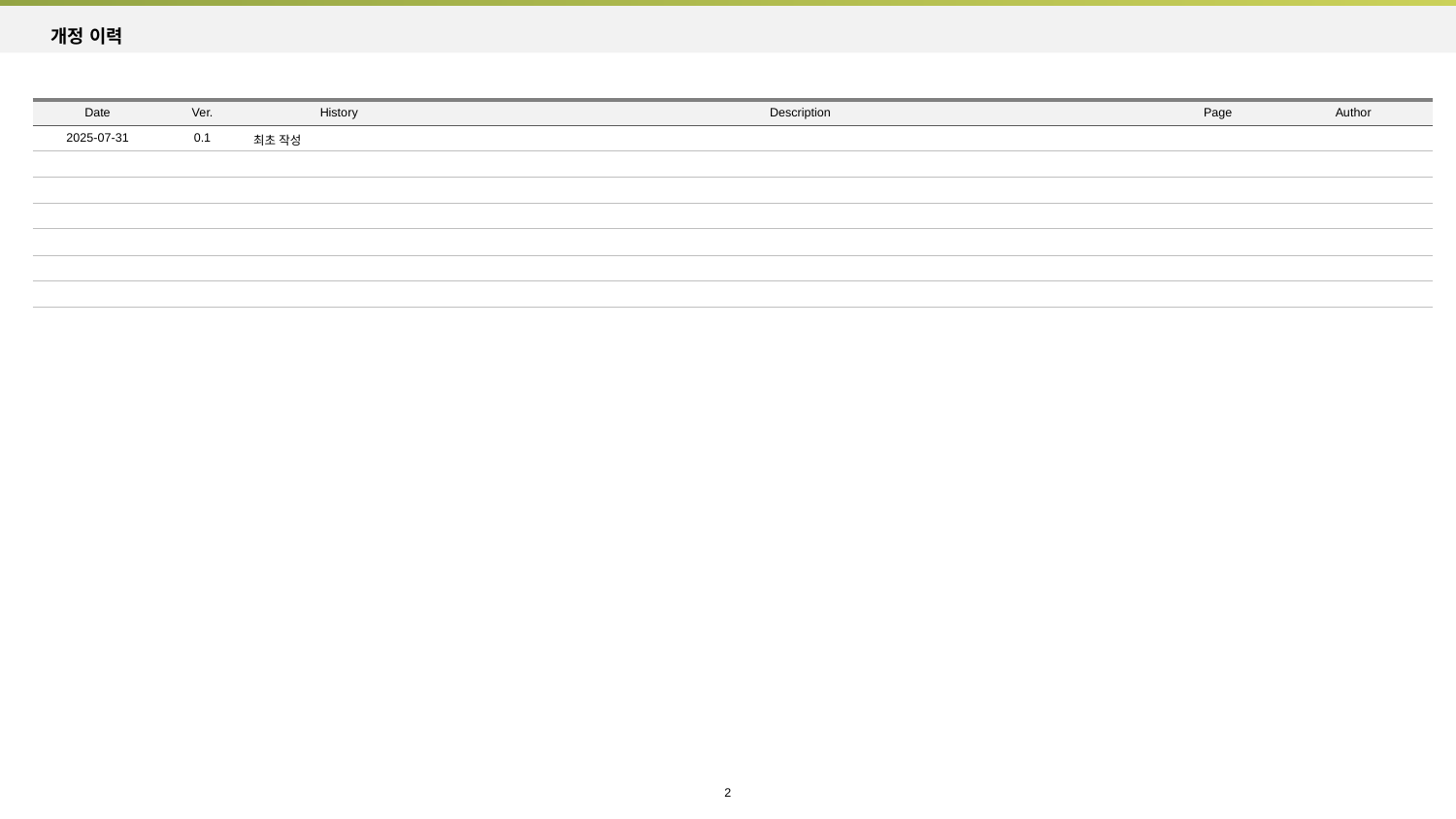

개정 이력
| Date | Ver. | History | Description | Page | Author |
| --- | --- | --- | --- | --- | --- |
| 2025-07-31 | 0.1 | 최초 작성 |  |  |  |
|  |  |  |  |  |  |
|  |  |  |  |  |  |
|  |  |  |  |  |  |
|  |  |  |  |  |  |
|  |  |  |  |  |  |
|  |  |  |  |  |  |